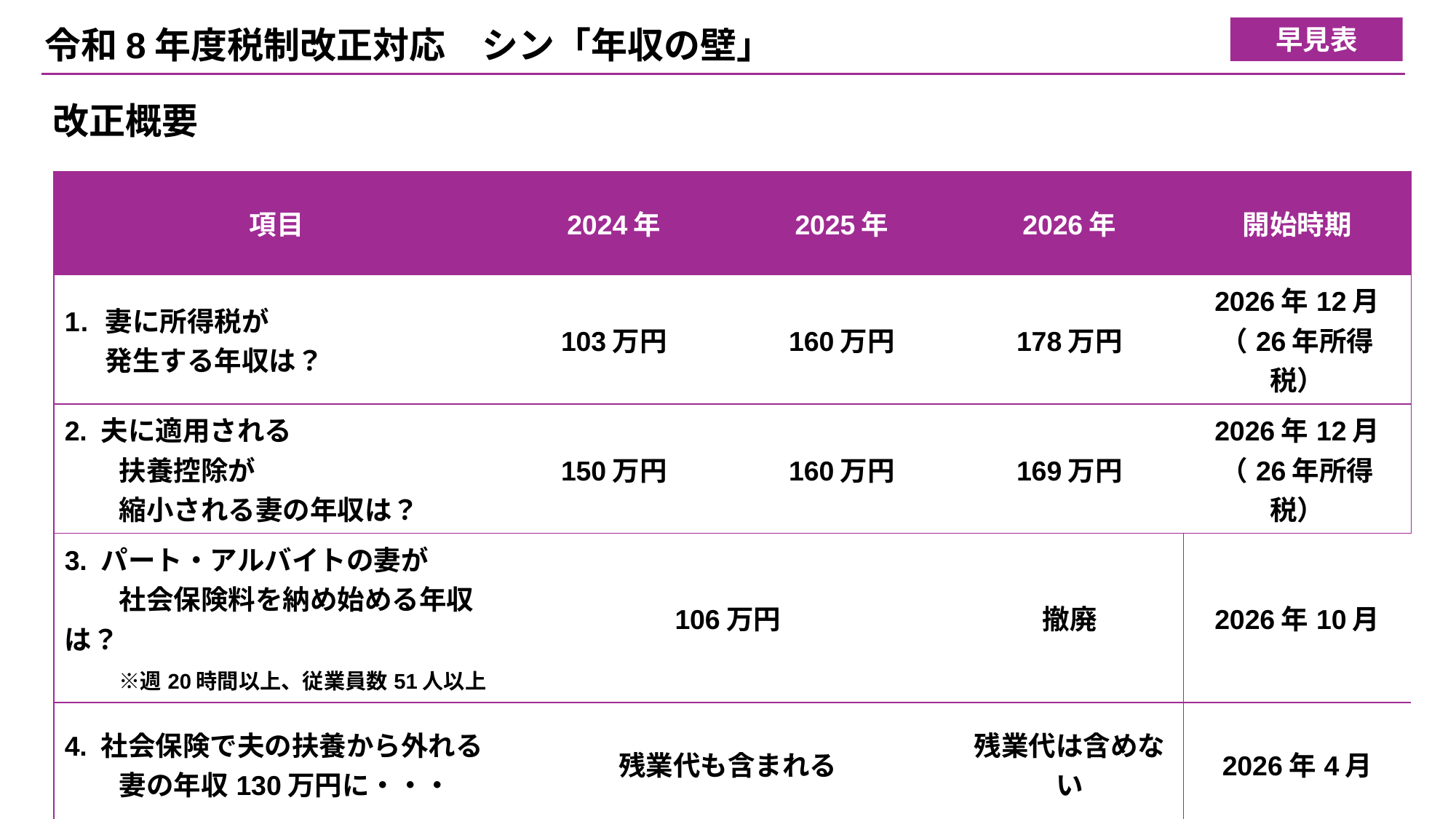

早見表
# 令和8年度税制改正対応　シン「年収の壁」
改正概要
| 項目 | 2024年 | 2025年 | 2026年 | 開始時期 |
| --- | --- | --- | --- | --- |
| 妻に所得税が 発生する年収は？ | 103万円 | 160万円 | 178万円 | 2026年12月 （26年所得税） |
| 2. 夫に適用される 　　扶養控除が 　　縮小される妻の年収は？ | 150万円 | 160万円 | 169万円 | 2026年12月 （26年所得税） |
| 3. パート・アルバイトの妻が 　　社会保険料を納め始める年収は？ 　　※週20時間以上、従業員数51人以上 | 106万円 |  | 撤廃 | 2026年10月 |
| 4. 社会保険で夫の扶養から外れる 　　妻の年収130万円に・・・ | 残業代も含まれる |  | 残業代は含めない | 2026年4月 |